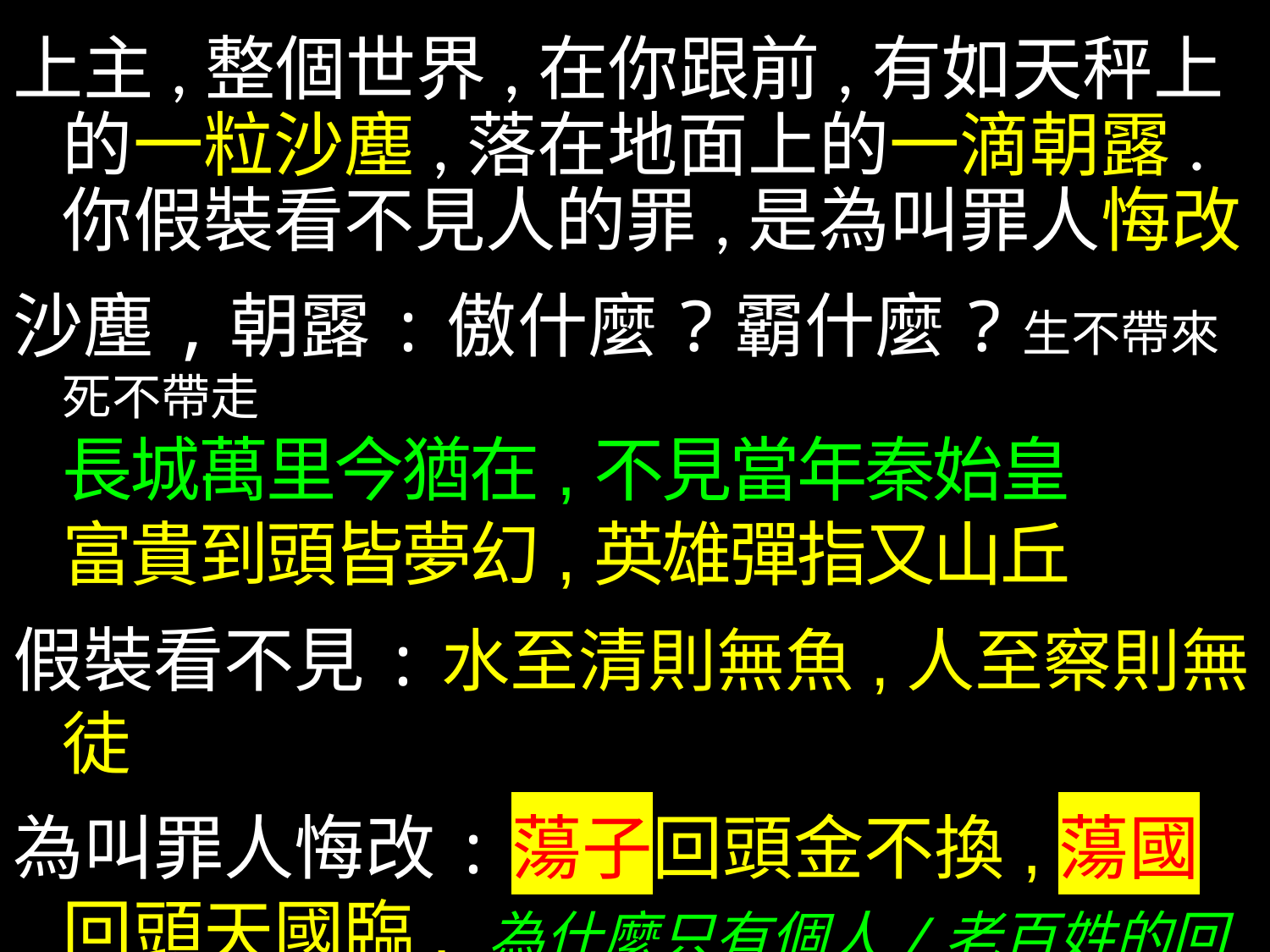

上主,整個世界,在你跟前,有如天秤上的一粒沙塵,落在地面上的一滴朝露.
你假裝看不見人的罪,是為叫罪人悔改
沙塵,朝露:傲什麼?霸什麼?生不帶來死不帶走
長城萬里今猶在,不見當年秦始皇
富貴到頭皆夢幻,英雄彈指又山丘
假裝看不見:水至清則無魚,人至察則無徒
為叫罪人悔改:蕩子回頭金不換,蕩國回頭天國臨. 為什麼只有個人/老百姓的回頭,而極少極少國家/帝王/軍閥/財閥的皈依?